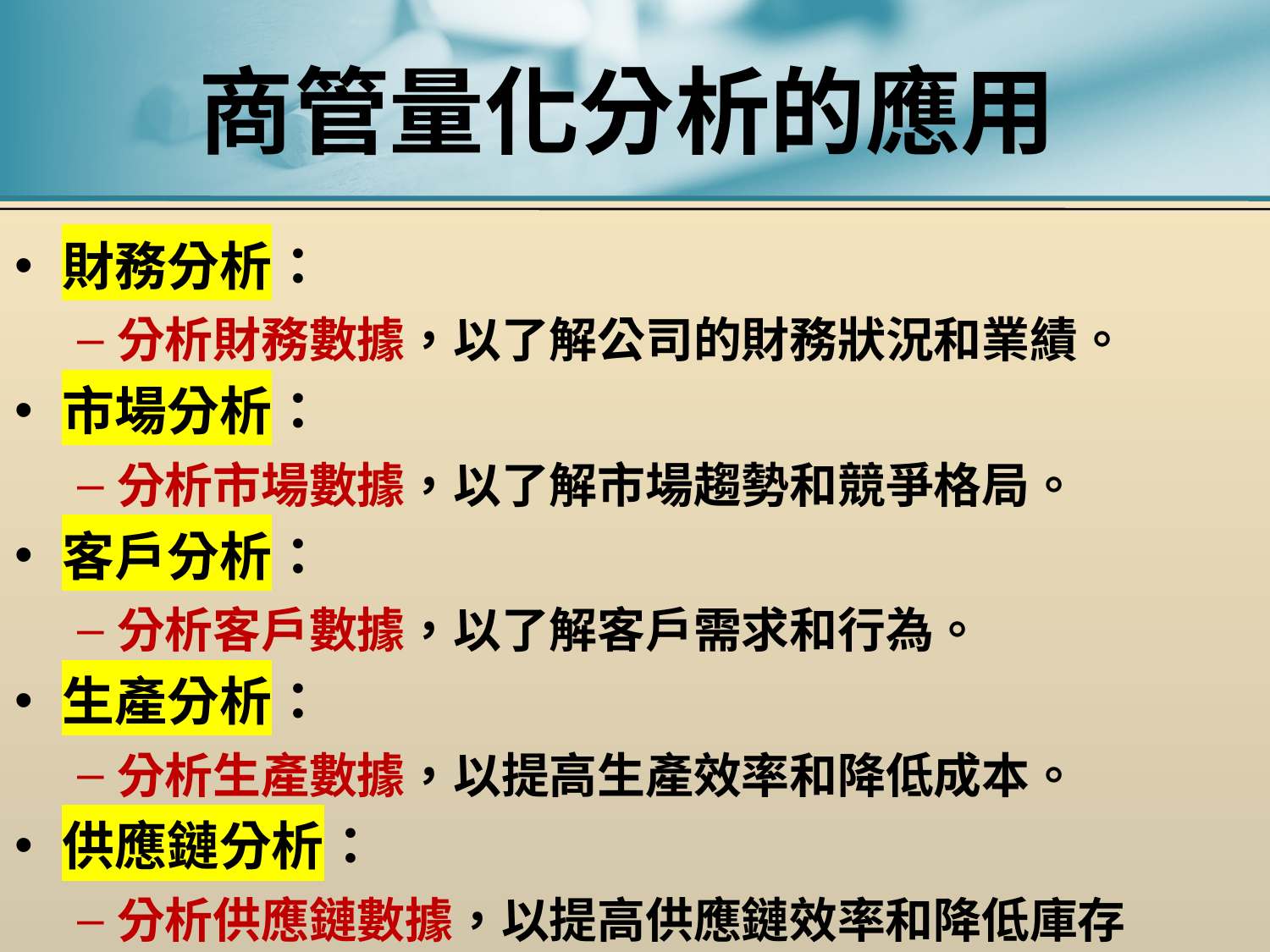

# 商管量化分析的應用
財務分析：
分析財務數據，以了解公司的財務狀況和業績。
市場分析：
分析市場數據，以了解市場趨勢和競爭格局。
客戶分析：
分析客戶數據，以了解客戶需求和行為。
生產分析：
分析生產數據，以提高生產效率和降低成本。
供應鏈分析：
分析供應鏈數據，以提高供應鏈效率和降低庫存